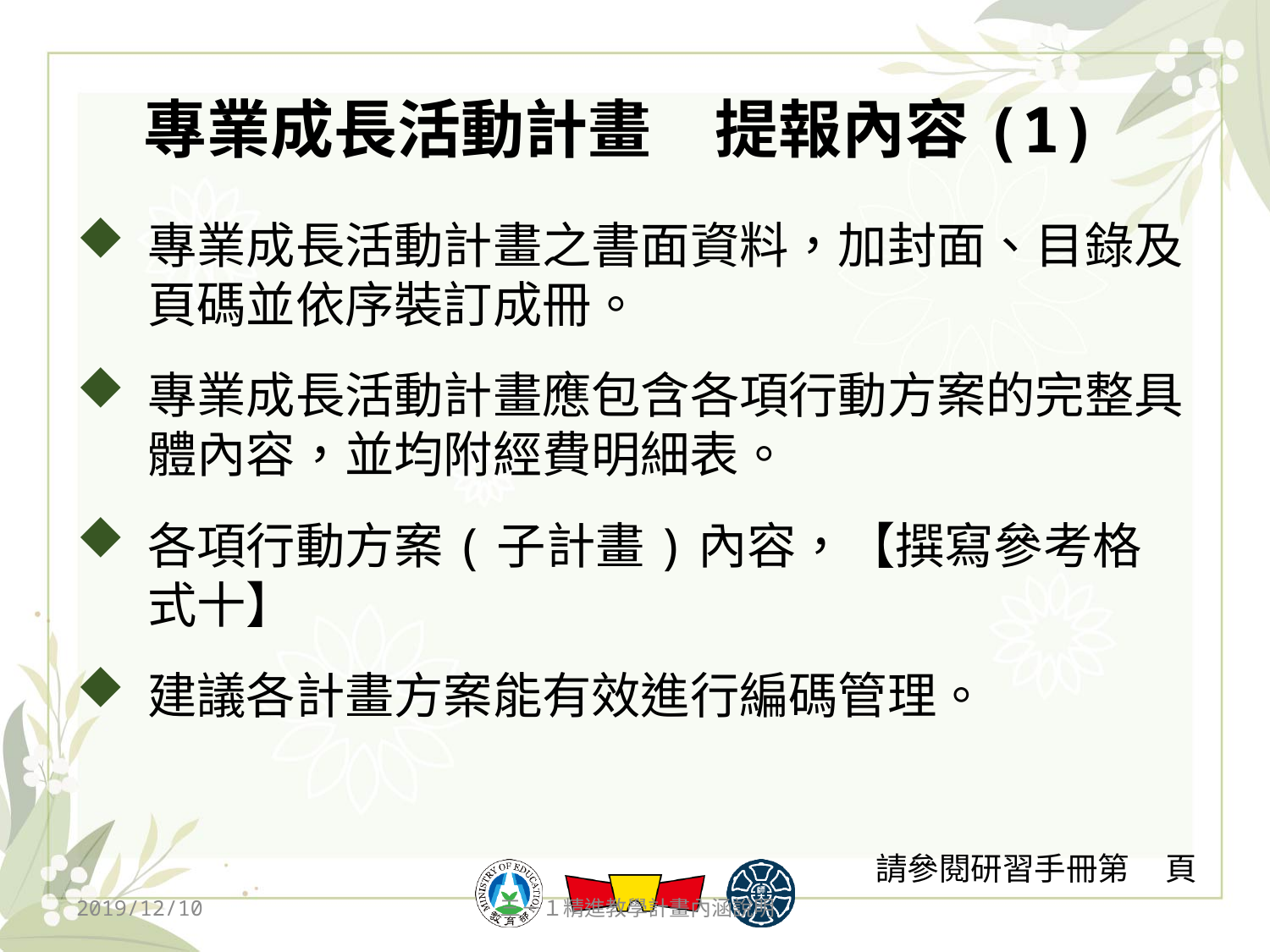

# 專業成長活動計畫　提報內容(1)
專業成長活動計畫之書面資料，加封面、目錄及頁碼並依序裝訂成冊。
專業成長活動計畫應包含各項行動方案的完整具體內容，並均附經費明細表。
各項行動方案(子計畫)內容，【撰寫參考格式十】
建議各計畫方案能有效進行編碼管理。
請參閱研習手冊第     頁
2019/12/10
三－１精進教學計畫內涵說明